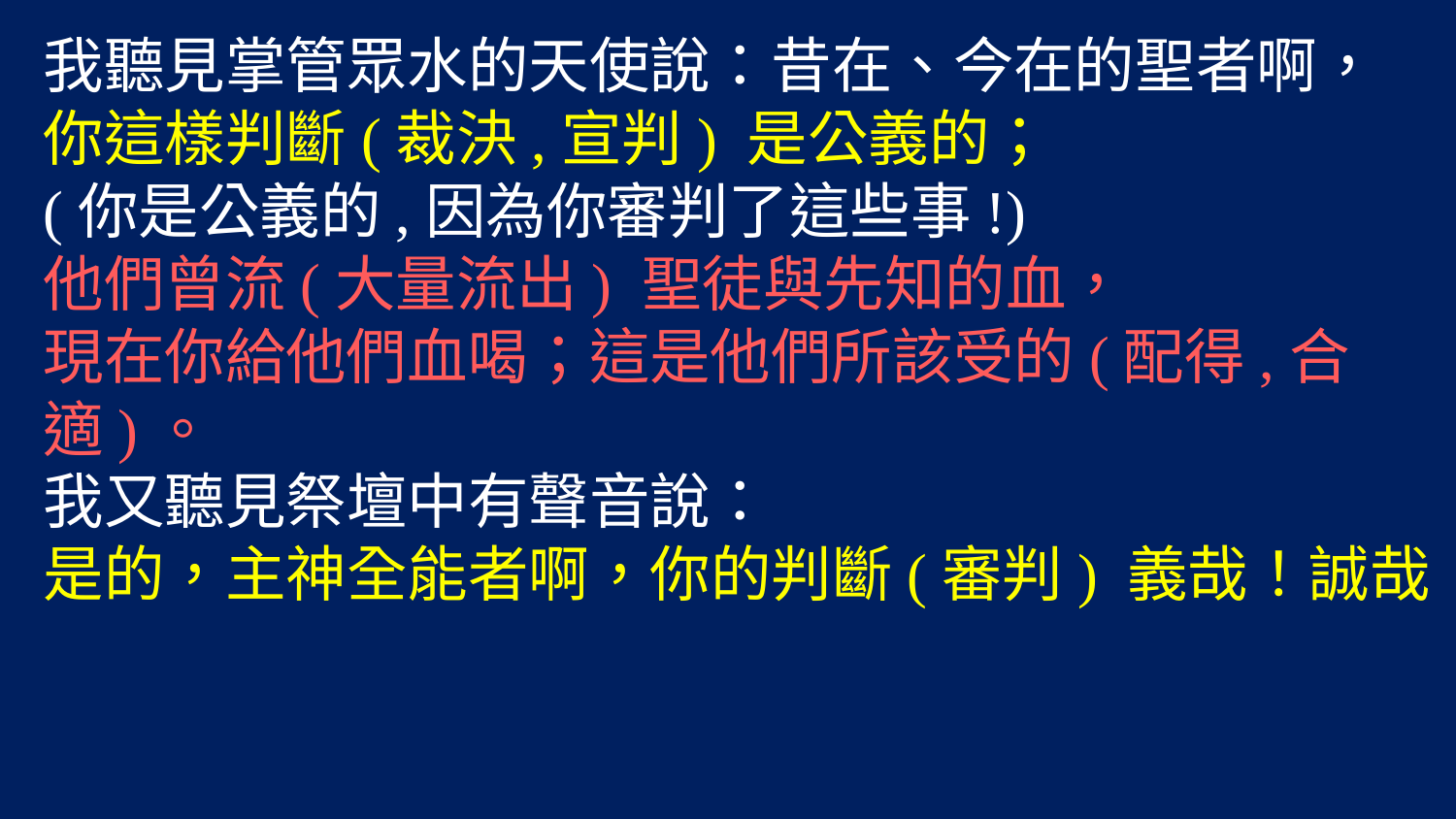

我聽見掌管眾水的天使說：昔在、今在的聖者啊，
你這樣判斷(裁決,宣判) 是公義的；
(你是公義的,因為你審判了這些事!)
他們曾流(大量流出) 聖徒與先知的血，
現在你給他們血喝；這是他們所該受的(配得,合適)。
我又聽見祭壇中有聲音說：
是的，主神全能者啊，你的判斷(審判) 義哉！誠哉！